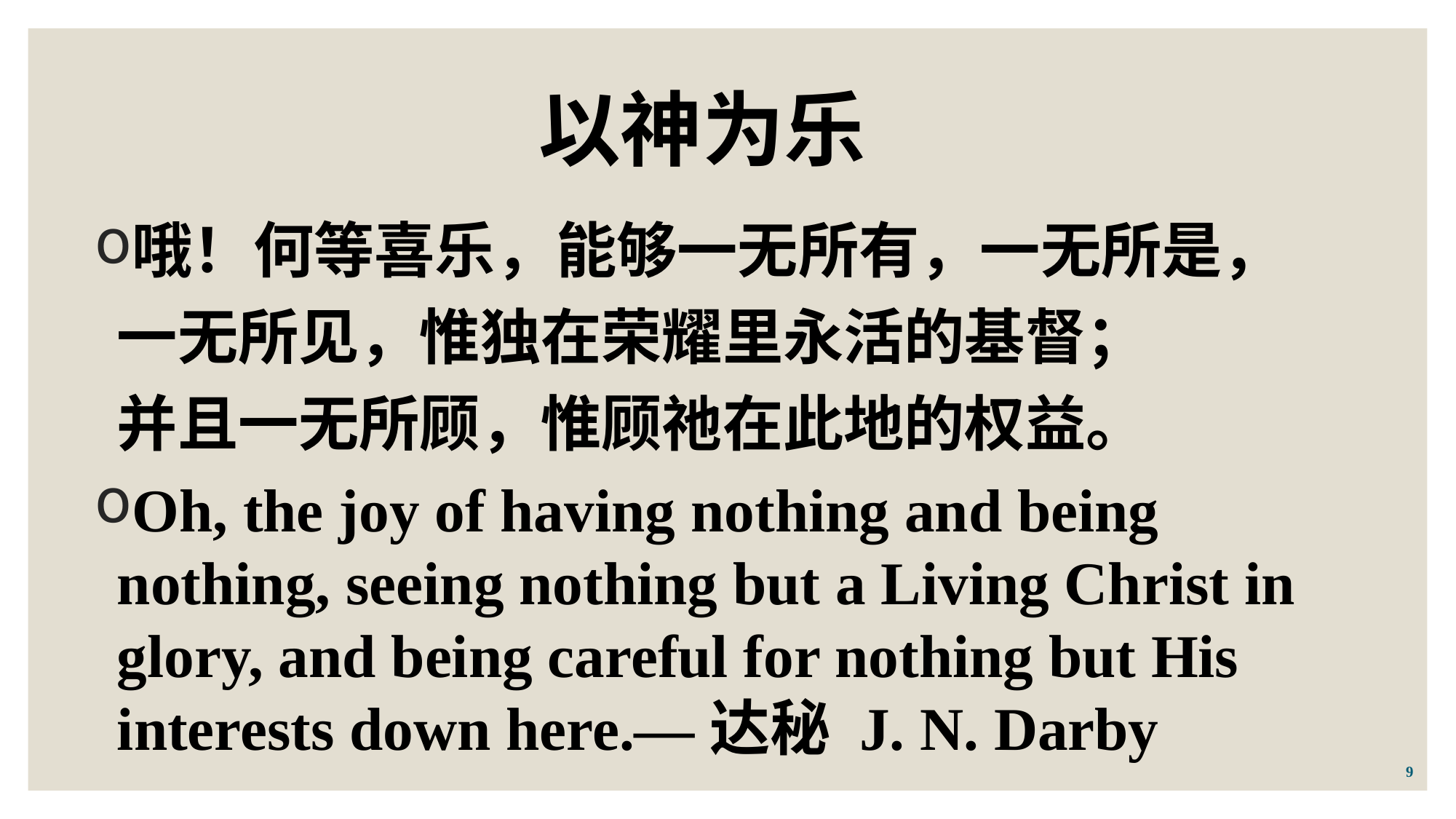

以神为乐
哦！何等喜乐，能够一无所有，一无所是，
	一无所见，惟独在荣耀里永活的基督；
	并且一无所顾，惟顾祂在此地的权益。
Oh, the joy of having nothing and being nothing, seeing nothing but a Living Christ in glory, and being careful for nothing but His interests down here.—达秘 J. N. Darby
9